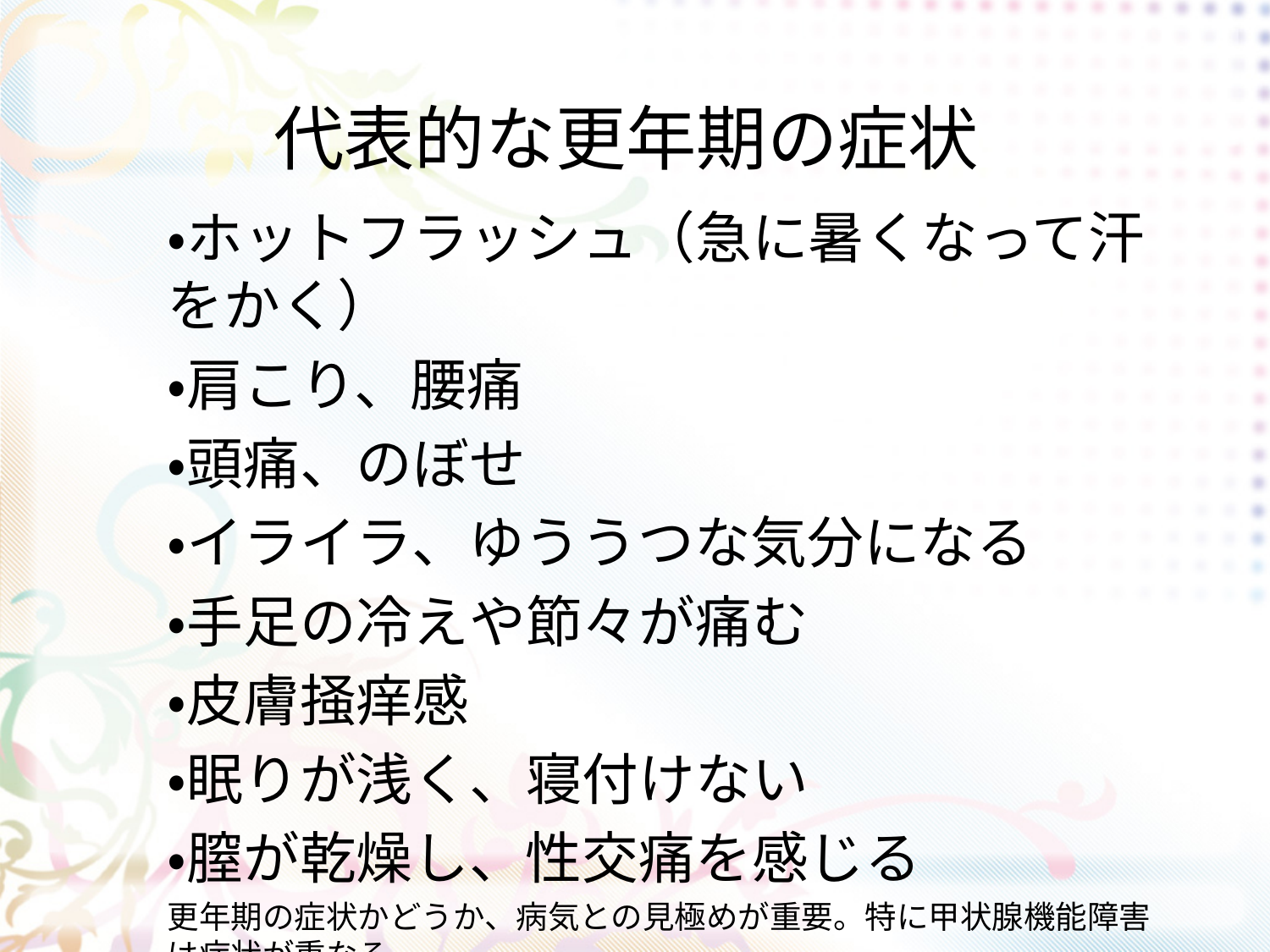

# 代表的な更年期の症状
・ホットフラッシュ（急に暑くなって汗をかく）
・肩こり、腰痛
・頭痛、のぼせ
・イライラ、ゆううつな気分になる
・手足の冷えや節々が痛む
・皮膚掻痒感
・眠りが浅く、寝付けない
・膣が乾燥し、性交痛を感じる
更年期の症状かどうか、病気との見極めが重要。特に甲状腺機能障害は症状が重なる。